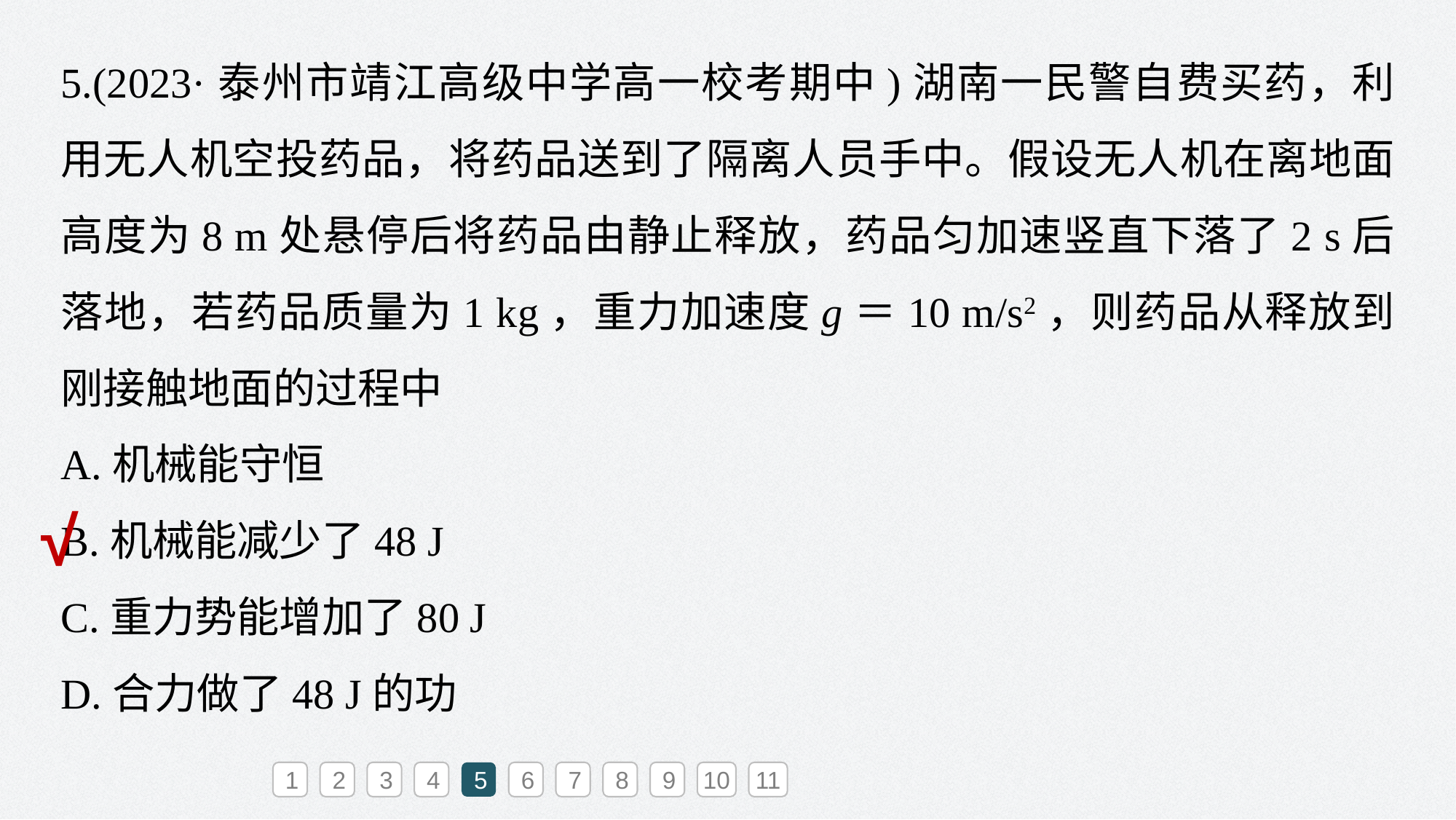

5.(2023·泰州市靖江高级中学高一校考期中)湖南一民警自费买药，利用无人机空投药品，将药品送到了隔离人员手中。假设无人机在离地面高度为8 m处悬停后将药品由静止释放，药品匀加速竖直下落了2 s后落地，若药品质量为1 kg，重力加速度g＝10 m/s2，则药品从释放到刚接触地面的过程中
A.机械能守恒
B.机械能减少了48 J
C.重力势能增加了80 J
D.合力做了48 J的功
√
1
2
3
4
5
6
7
8
9
10
11